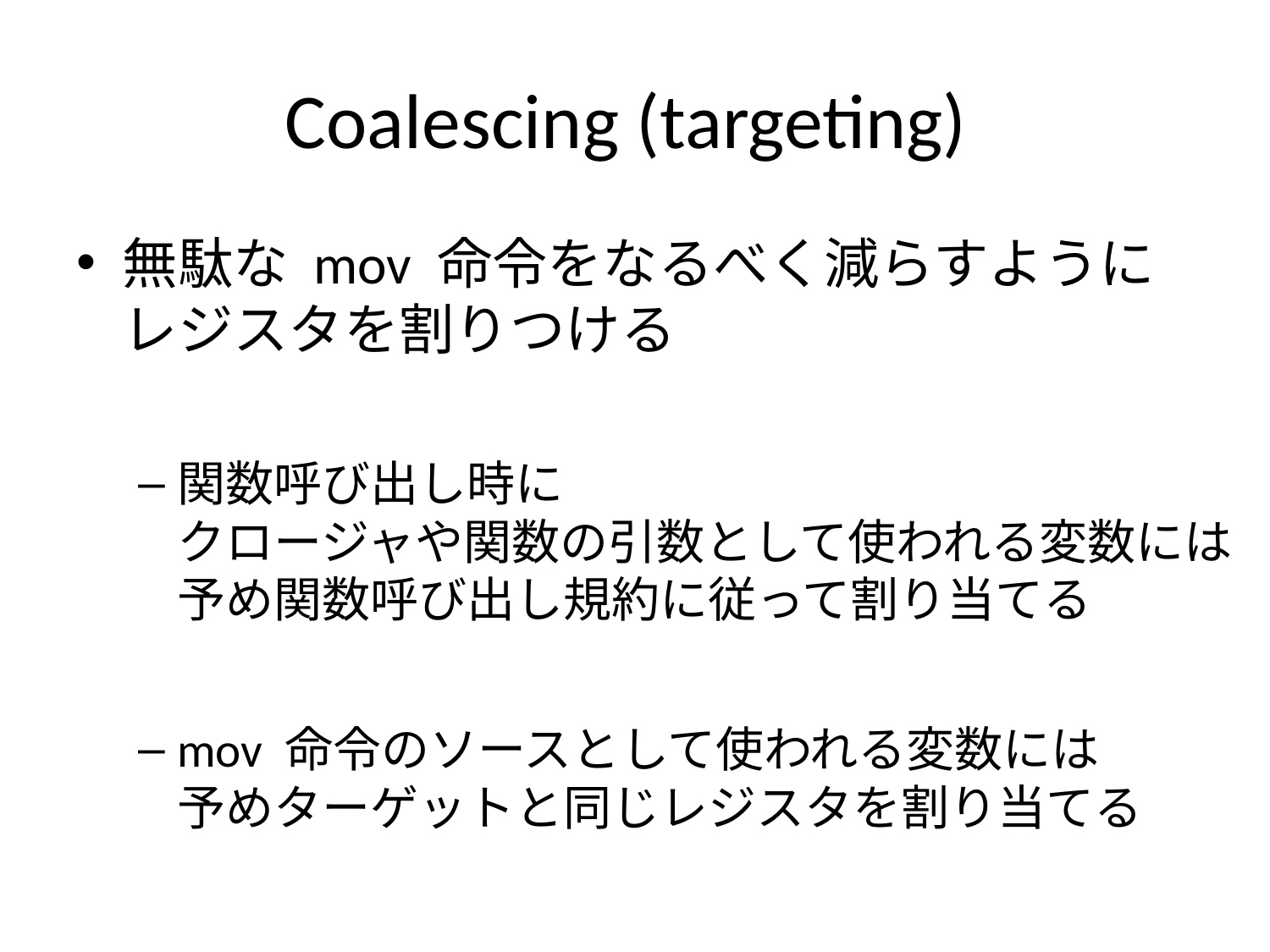

# Coalescing (targeting)
無駄な mov 命令をなるべく減らすように
レジスタを割りつける

関数呼び出し時に
クロージャや関数の引数として使われる変数には
予め関数呼び出し規約に従って割り当てる

mov 命令のソースとして使われる変数には
予めターゲットと同じレジスタを割り当てる